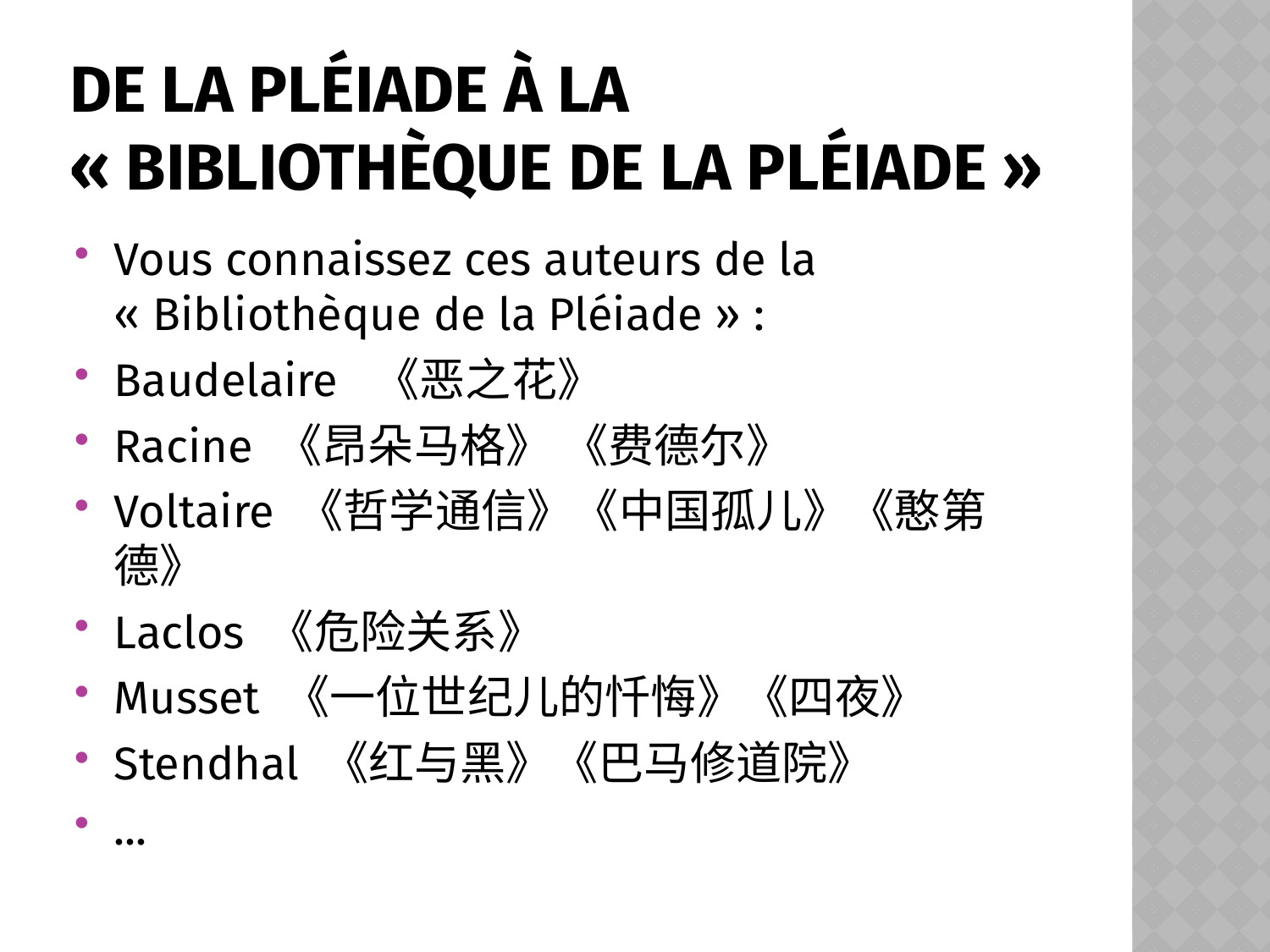

# De la Pléiade à la « Bibliothèque de la Pléiade »
Vous connaissez ces auteurs de la « Bibliothèque de la Pléiade » :
Baudelaire  《恶之花》
Racine 《昂朵马格》 《费德尔》
Voltaire 《哲学通信》《中国孤儿》《憨第德》
Laclos 《危险关系》
Musset 《一位世纪儿的忏悔》《四夜》
Stendhal 《红与黑》《巴马修道院》
...